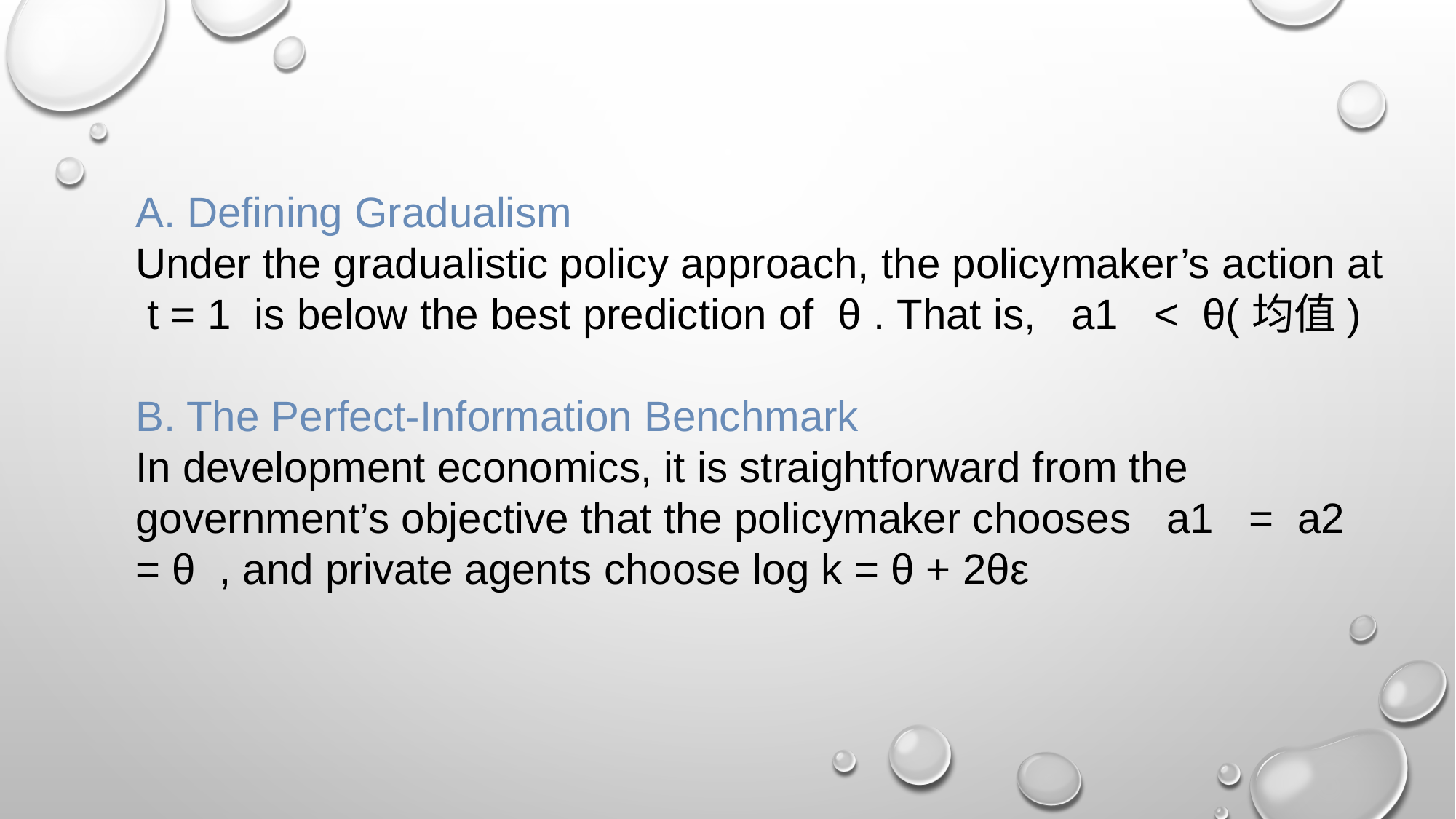

A. Defining Gradualism
Under the gradualistic policy approach, the policymaker’s action at
 t = 1  is below the best prediction of  θ . That is,   a1   <  θ(均值)

B. The Perfect-Information Benchmark
In development economics, it is straightforward from the government’s objective that the policymaker chooses   a1   =  a2   = θ  , and private agents choose log k = θ + 2θε